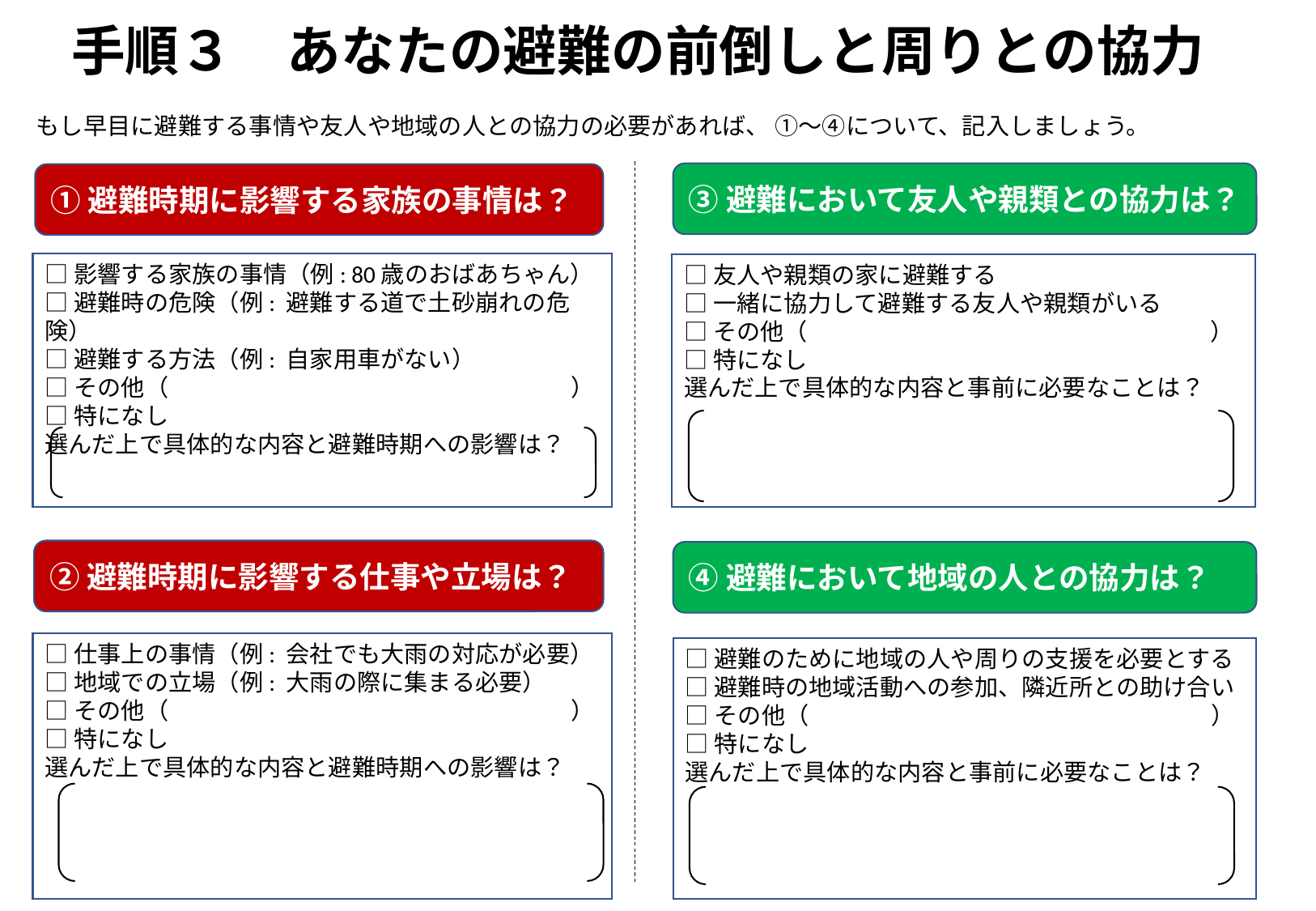

手順３　あなたの避難の前倒しと周りとの協力
もし早目に避難する事情や友人や地域の人との協力の必要があれば、 ①～④について、記入しましょう。
③避難において友人や親類との協力は？
①避難時期に影響する家族の事情は？
□影響する家族の事情（例: 80歳のおばあちゃん）
□避難時の危険（例: 避難する道で土砂崩れの危険）
□避難する方法（例: 自家用車がない）
□その他（　　　　　　　　　　　　　　　　　）
□特になし
選んだ上で具体的な内容と避難時期への影響は？

□友人や親類の家に避難する
□一緒に協力して避難する友人や親類がいる
□その他（　　　　　　　　　　　　　　　　　）
□特になし
選んだ上で具体的な内容と事前に必要なことは？

②避難時期に影響する仕事や立場は？
④避難において地域の人との協力は？
□仕事上の事情（例: 会社でも大雨の対応が必要）
□地域での立場（例: 大雨の際に集まる必要）
□その他（　　　　　　　　　　　　　　　　　）
□特になし
選んだ上で具体的な内容と避難時期への影響は？

□避難のために地域の人や周りの支援を必要とする
□避難時の地域活動への参加、隣近所との助け合い
□その他（　　　　　　　　　　　　　　　　　）
□特になし
選んだ上で具体的な内容と事前に必要なことは？